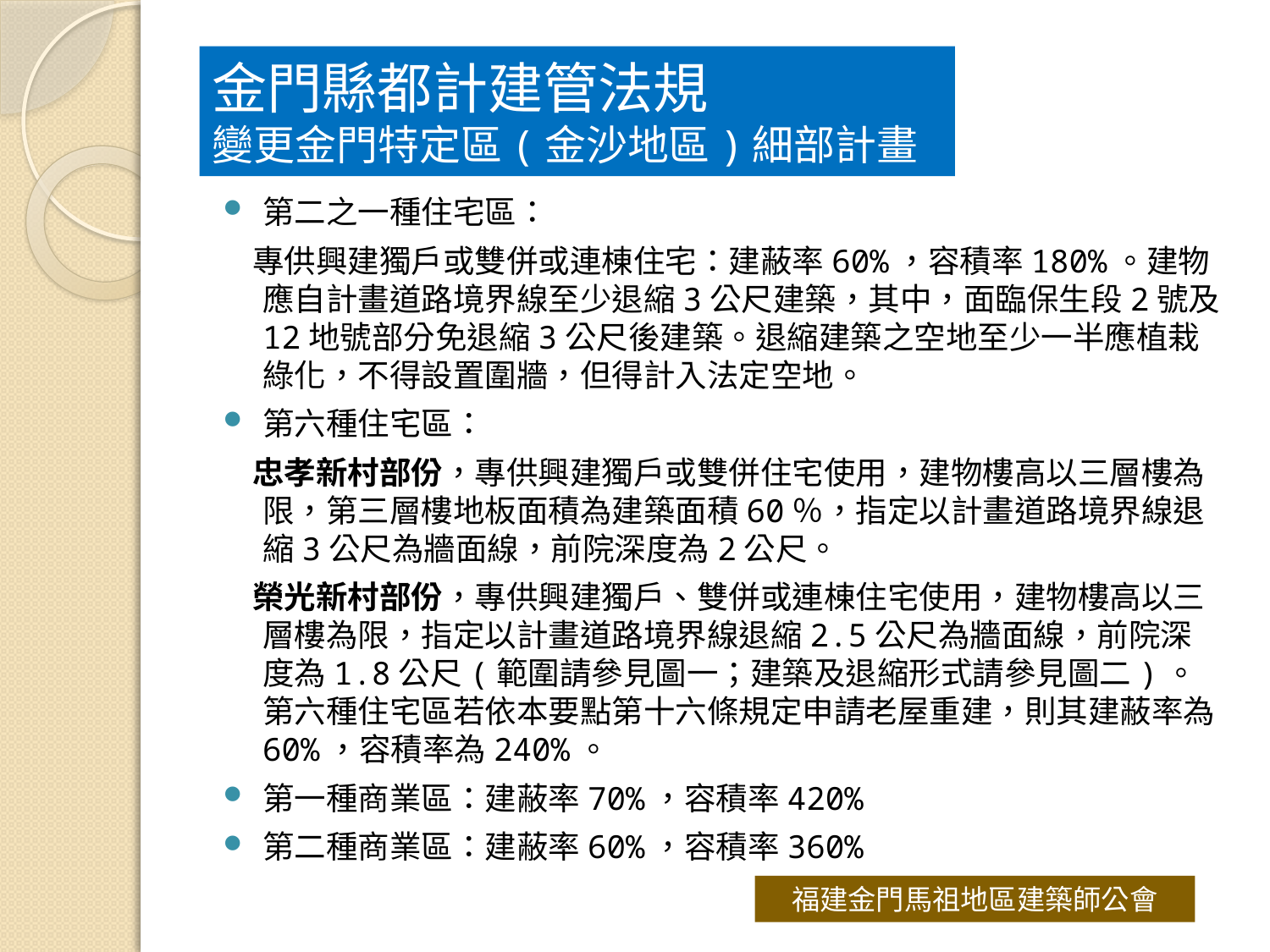

# 金門縣都計建管法規 變更金門特定區(金沙地區)細部計畫
第二之一種住宅區：
   專供興建獨戶或雙併或連棟住宅：建蔽率60%，容積率180%。建物應自計畫道路境界線至少退縮3公尺建築，其中，面臨保生段2號及12地號部分免退縮3公尺後建築。退縮建築之空地至少一半應植栽綠化，不得設置圍牆，但得計入法定空地。
第六種住宅區：
   忠孝新村部份，專供興建獨戶或雙併住宅使用，建物樓高以三層樓為限，第三層樓地板面積為建築面積60％，指定以計畫道路境界線退縮3公尺為牆面線，前院深度為2公尺。
   榮光新村部份，專供興建獨戶、雙併或連棟住宅使用，建物樓高以三層樓為限，指定以計畫道路境界線退縮2.5公尺為牆面線，前院深度為1.8公尺(範圍請參見圖一；建築及退縮形式請參見圖二)。第六種住宅區若依本要點第十六條規定申請老屋重建，則其建蔽率為60%，容積率為240%。
第一種商業區：建蔽率70%，容積率420%
第二種商業區：建蔽率60%，容積率360%
福建金門馬祖地區建築師公會